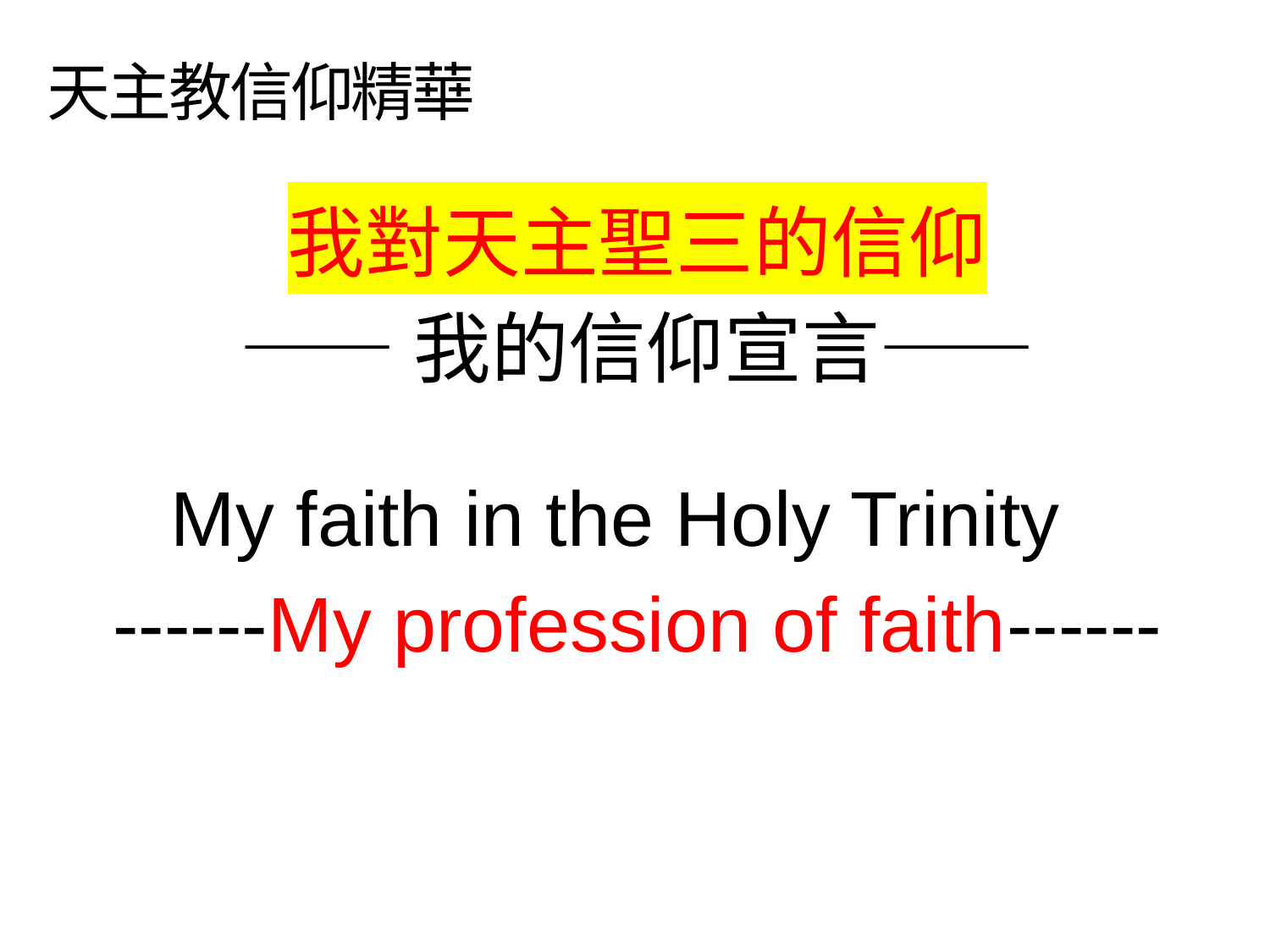

天主教信仰精華
我對天主聖三的信仰
——我的信仰宣言——
My faith in the Holy Trinity
------My profession of faith------